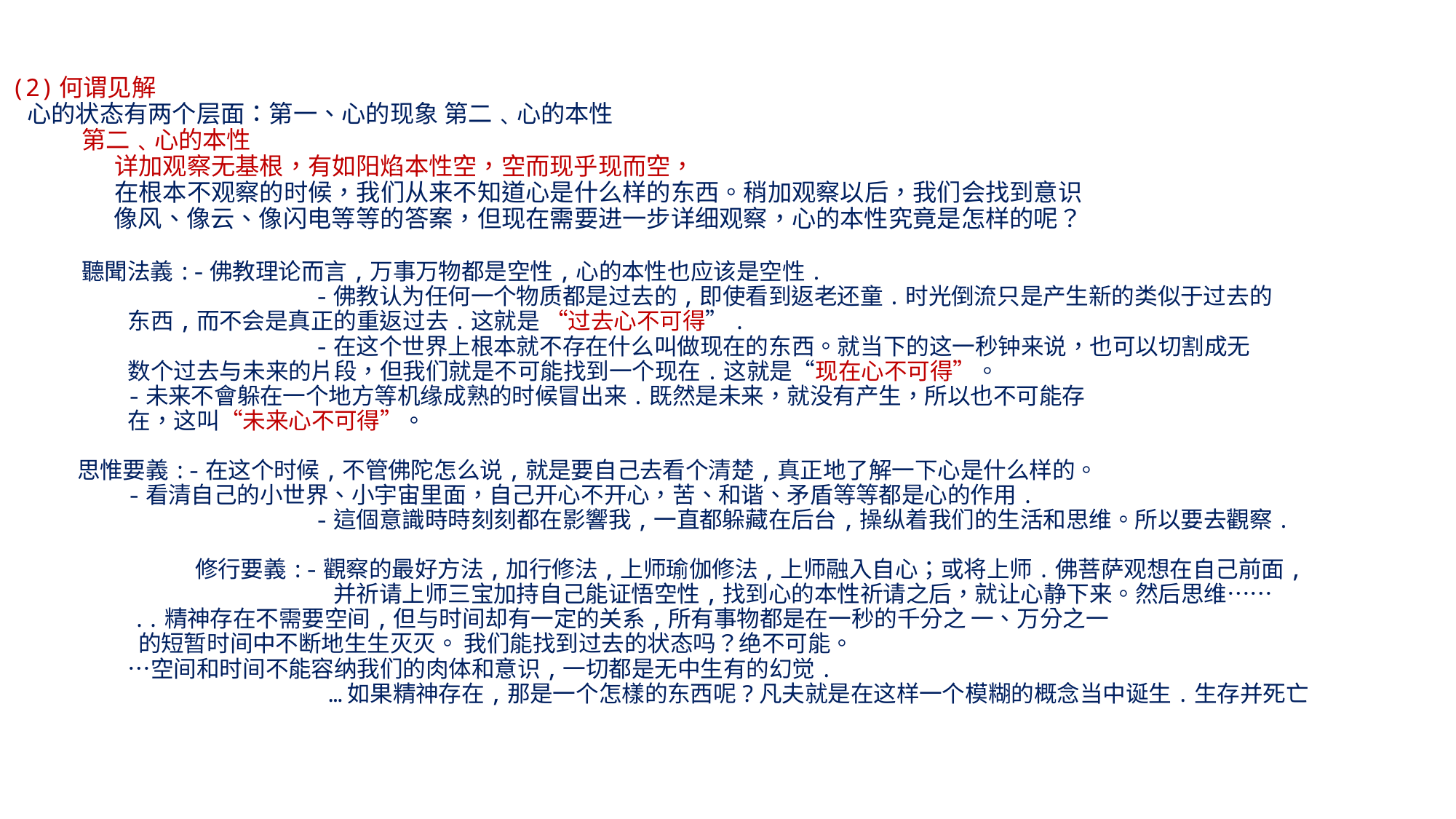

# (2)何谓见解 心的状态有两个层面：第一、心的现象 第二﹑心的本性 第二﹑心的本性 详加观察无基根，有如阳焰本性空，空而现乎现而空， 在根本不观察的时候，我们从来不知道心是什么样的东西。稍加观察以后，我们会找到意识 像风、像云、像闪电等等的答案，但现在需要进一步详细观察，心的本性究竟是怎样的呢？ 聽聞法義:-佛教理论而言,万事万物都是空性,心的本性也应该是空性. -佛教认为任何一个物质都是过去的,即使看到返老还童.时光倒流只是产生新的类似于过去的 东西,而不会是真正的重返过去.这就是 “过去心不可得”. -在这个世界上根本就不存在什么叫做现在的东西。就当下的这一秒钟来说，也可以切割成无 数个过去与未来的片段，但我们就是不可能找到一个现在.这就是“现在心不可得”。 -未来不會躲在一个地方等机缘成熟的时候冒出来.既然是未来，就没有产生，所以也不可能存 在，这叫“未来心不可得”。 思惟要義:-在这个时候,不管佛陀怎么说,就是要自己去看个清楚,真正地了解一下心是什么样的。 -看清自己的小世界、小宇宙里面，自己开心不开心，苦、和谐、矛盾等等都是心的作用. -這個意識時時刻刻都在影響我,一直都躲藏在后台,操纵着我们的生活和思维。所以要去觀察. 修行要義:-觀察的最好方法,加行修法,上师瑜伽修法,上师融入自心；或将上师.佛菩萨观想在自己前面, 并祈请上师三宝加持自己能证悟空性,找到心的本性祈请之后，就让心静下来。然后思维…… ..精神存在不需要空间,但与时间却有一定的关系,所有事物都是在一秒的千分之 一、万分之一 的短暂时间中不断地生生灭灭。 我们能找到过去的状态吗？绝不可能。 …空间和时间不能容纳我们的肉体和意识,一切都是无中生有的幻觉. …如果精神存在,那是一个怎樣的东西呢?凡夫就是在这样一个模糊的概念当中诞生.生存并死亡